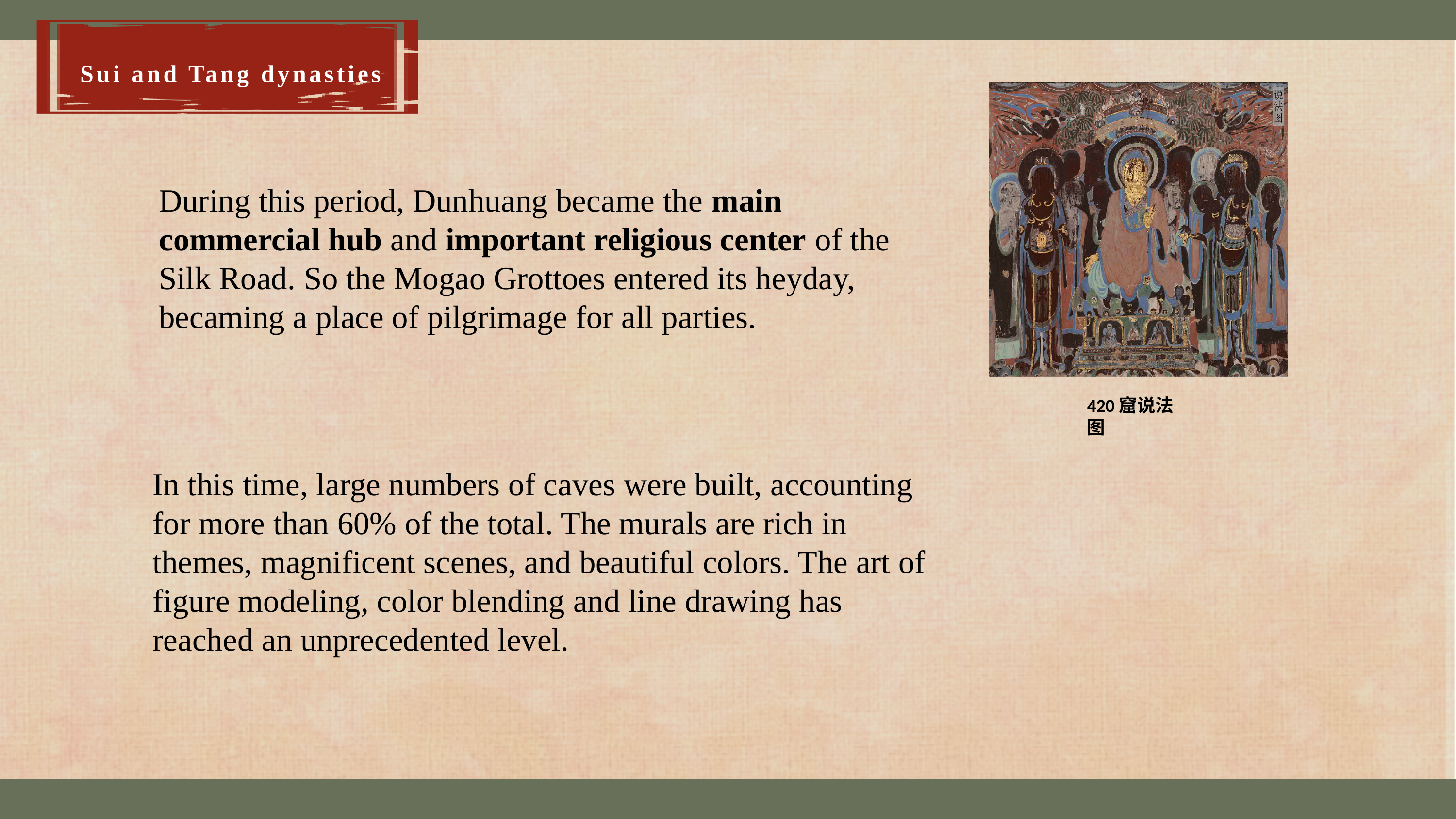

Sui and Tang dynasties

420窟说法图
During this period, Dunhuang became the main commercial hub and important religious center of the Silk Road. So the Mogao Grottoes entered its heyday, becaming a place of pilgrimage for all parties.
In this time, large numbers of caves were built, accounting for more than 60% of the total. The murals are rich in themes, magnificent scenes, and beautiful colors. The art of figure modeling, color blending and line drawing has reached an unprecedented level.